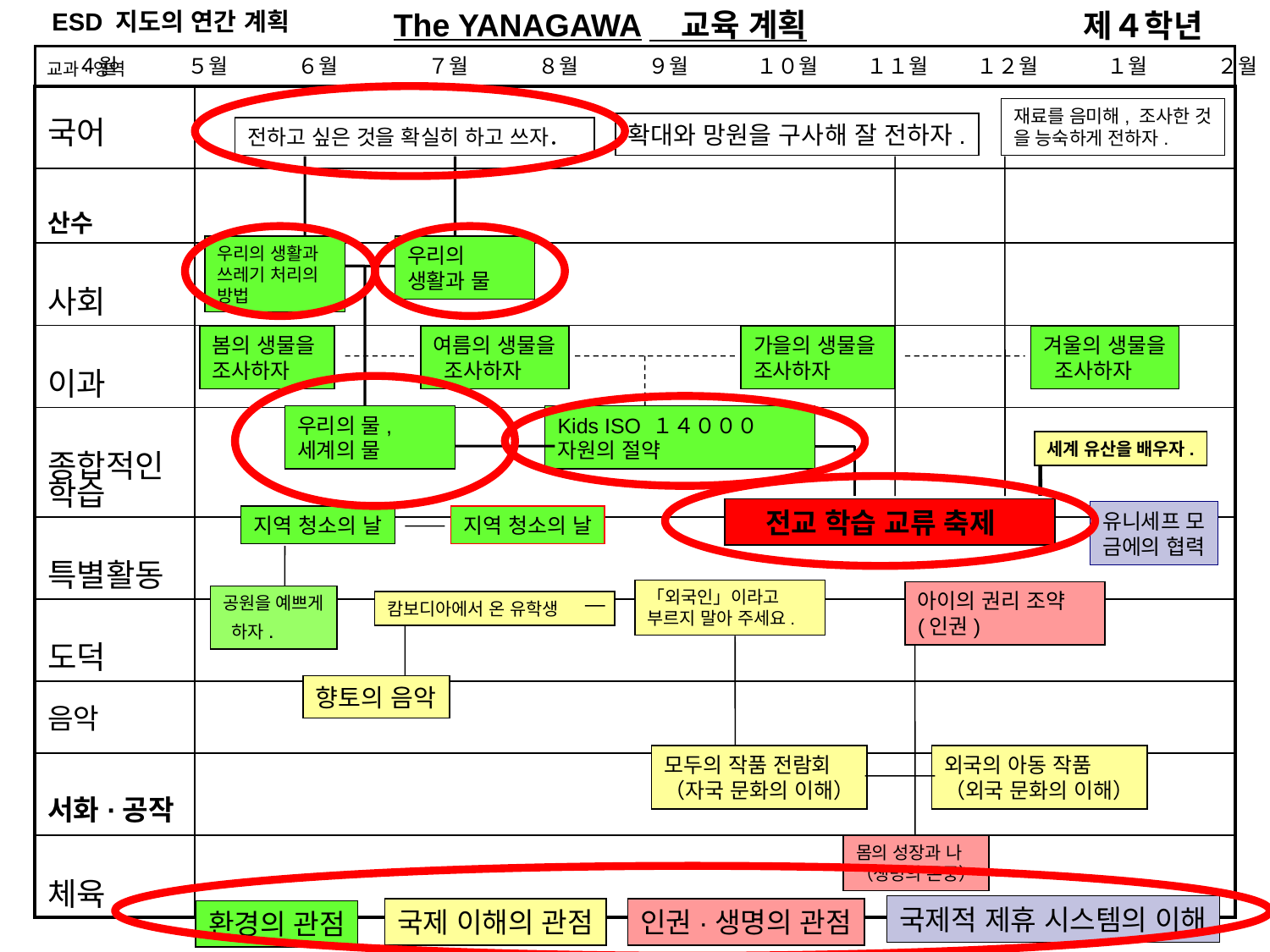

ESD 지도의 연간 계획
제４학년

 The YANAGAWA　교육 계획
 ４월 　　　５월　　 　６월 　　　　７월 　　　８월 　　　９월 　　　１０월 　　１１월 　　１２월 　　　１월 　　　２월 　　　３월

교과·영역
| 국어 |  |
| --- | --- |
| 산수 |  |
| 사회 |  |
| 이과 |  |
| 종합적인 학습 |  |
| 특별활동 |  |
| 도덕 |  |
| 음악 |  |
| 서화·공작 |  |
| 체육 |  |

재료를 음미해, 조사한 것
을 능숙하게 전하자.
확대와 망원을 구사해 잘 전하자.
전하고 싶은 것을 확실히 하고 쓰자．

우리의 생활과 쓰레기 처리의 방법
우리의 생활과 물

봄의 생물을
조사하자
여름의 생물을
 조사하자
가을의 생물을
조사하자
겨울의 생물을
 조사하자

우리의 물, 세계의 물
Kids ISO １４０００
자원의 절약
세계 유산을 배우자.

　전교 학습 교류 축제
유니세프 모
금에의 협력
지역 청소의 날
지역 청소의 날

「외국인」이라고 부르지 말아 주세요.
아이의 권리 조약
(인권)
공원을 예쁘게
 하자.
캄보디아에서 온 유학생

향토의 음악
모두의 작품 전람회
（자국 문화의 이해）
외국의 아동 작품
（외국 문화의 이해）

몸의 성장과 나
（생명의 존중）

국제적 제휴 시스템의 이해
국제 이해의 관점
인권·생명의 관점
환경의 관점